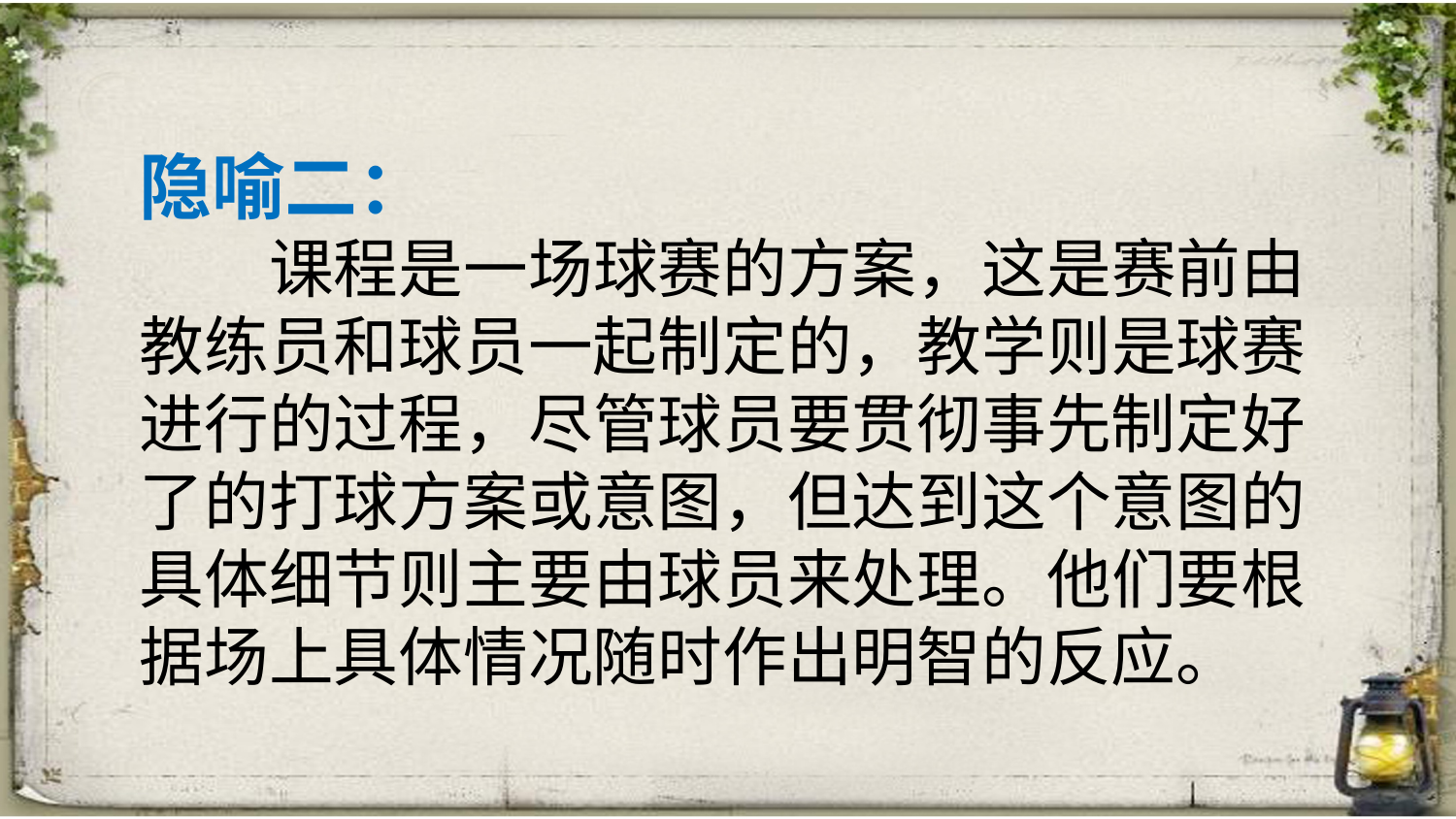

隐喻二：
　　课程是一场球赛的方案，这是赛前由教练员和球员一起制定的，教学则是球赛进行的过程，尽管球员要贯彻事先制定好了的打球方案或意图，但达到这个意图的具体细节则主要由球员来处理。他们要根据场上具体情况随时作出明智的反应。